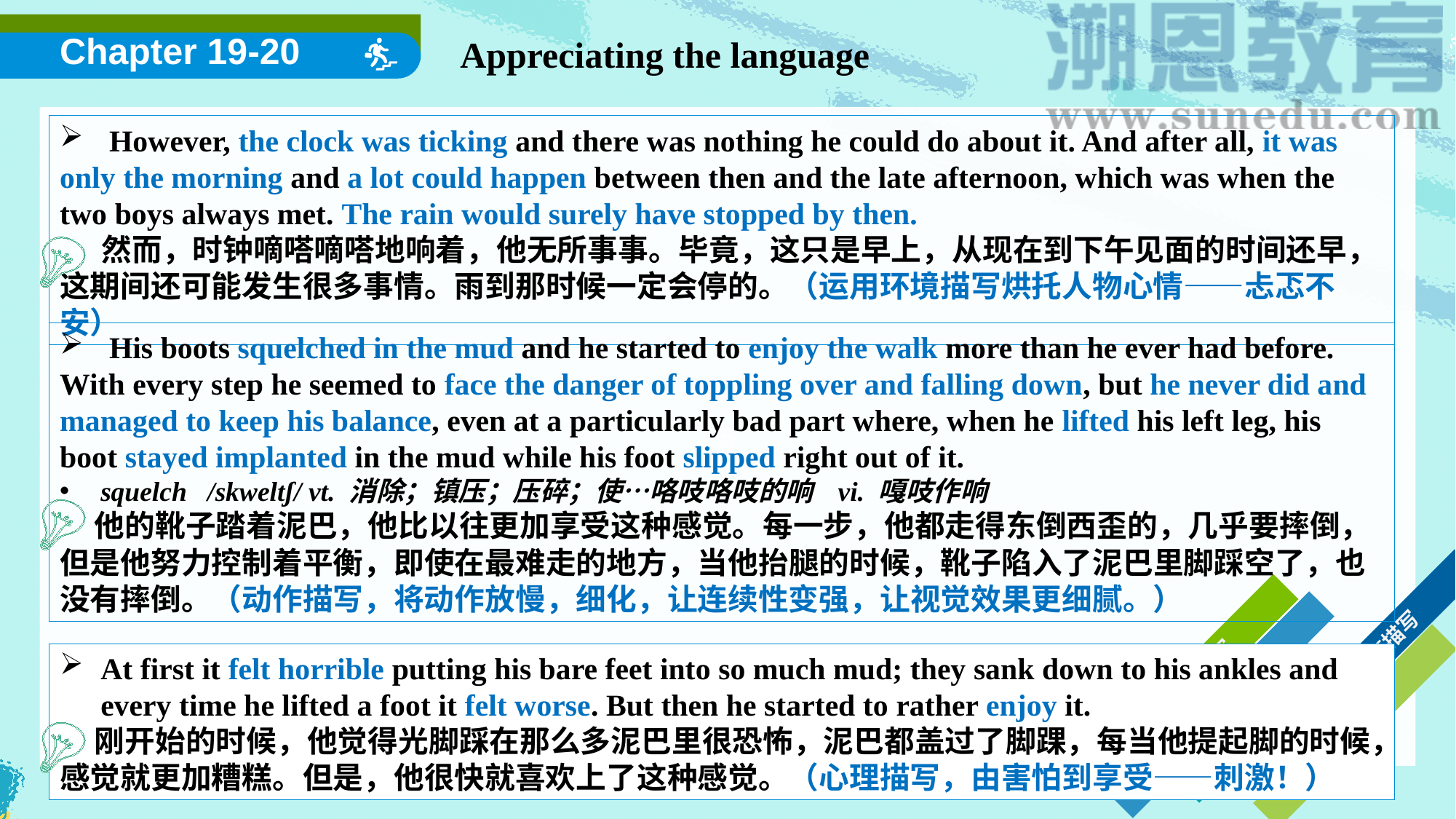

Chapter 19-20
Appreciating the language

  However, the clock was ticking and there was nothing he could do about it. And after all, it was
only the morning and a lot could happen between then and the late afternoon, which was when the
two boys always met. The rain would surely have stopped by then.
     然而，时钟嘀嗒嘀嗒地响着，他无所事事。毕竟，这只是早上，从现在到下午见面的时间还早，这期间还可能发生很多事情。雨到那时候一定会停的。（运用环境描写烘托人物心情——忐忑不安）

  His boots squelched in the mud and he started to enjoy the walk more than he ever had before.
With every step he seemed to face the danger of toppling over and falling down, but he never did and
managed to keep his balance, even at a particularly bad part where, when he lifted his left leg, his boot stayed implanted in the mud while his foot slipped right out of it.
squelch   /skweltʃ/ vt. 消除；镇压；压碎；使…咯吱咯吱的响   vi. 嘎吱作响
    他的靴子踏着泥巴，他比以往更加享受这种感觉。每一步，他都走得东倒西歪的，几乎要摔倒，但是他努力控制着平衡，即使在最难走的地方，当他抬腿的时候，靴子陷入了泥巴里脚踩空了，也没有摔倒。（动作描写，将动作放慢，细化，让连续性变强，让视觉效果更细腻。）

语言描写
At first it felt horrible putting his bare feet into so much mud; they sank down to his ankles and every time he lifted a foot it felt worse. But then he started to rather enjoy it.
    刚开始的时候，他觉得光脚踩在那么多泥巴里很恐怖，泥巴都盖过了脚踝，每当他提起脚的时候，感觉就更加糟糕。但是，他很快就喜欢上了这种感觉。（心理描写，由害怕到享受——刺激！）
神态描写
动作描写
环境描写
外貌描写